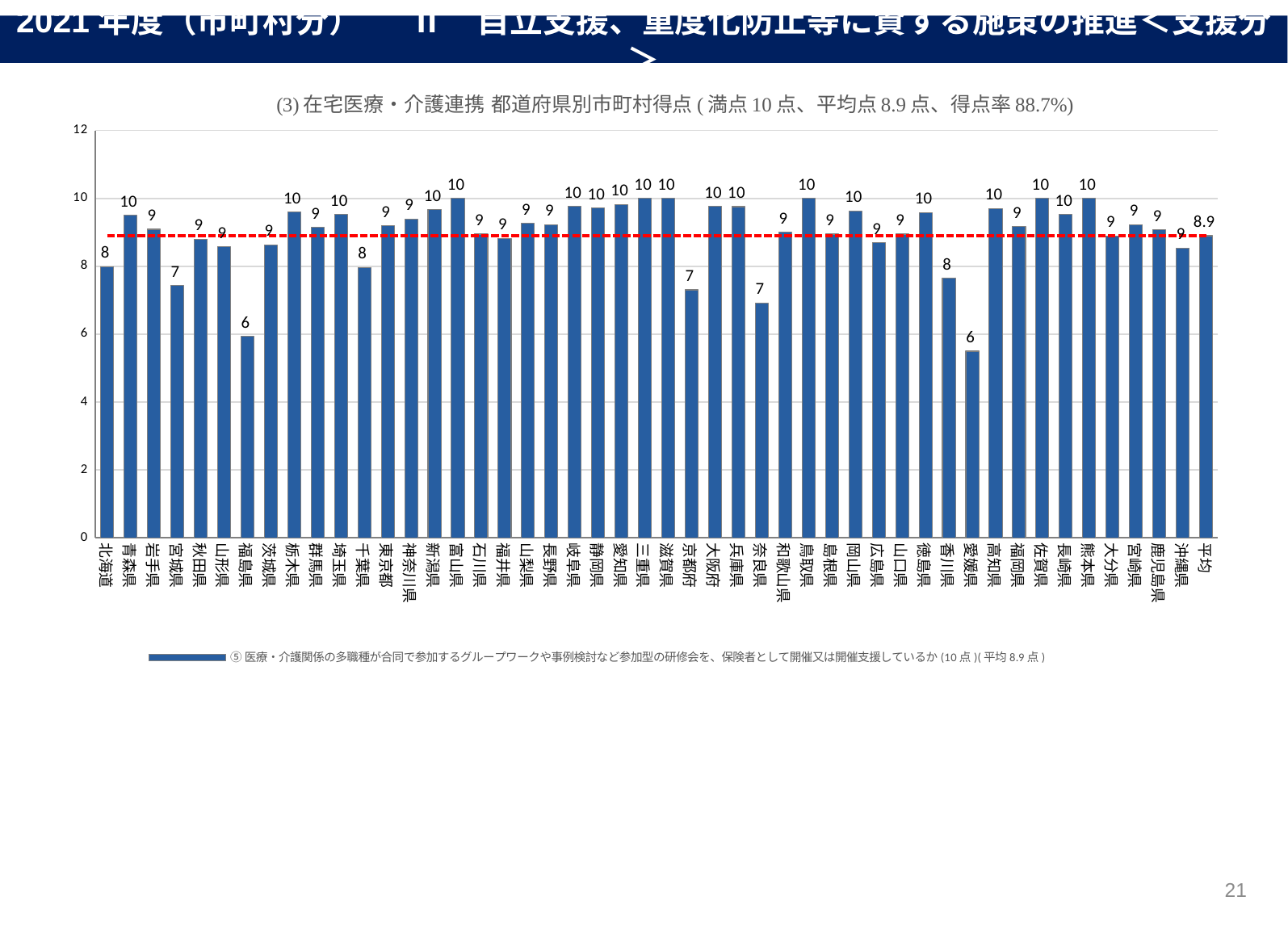

2021年度（市町村分） 　 Ⅱ　自立支援、重度化防止等に資する施策の推進＜支援分＞

### Chart

| Category | ⑤医療・介護関係の多職種が合同で参加するグループワークや事例検討など参加型の研修会を、保険者として開催又は開催支援しているか(10点)(平均8.9点) | 合計 | 平均 |
|---|---|---|---|
| 北海道 | 7.988826815642458 | 7.988826815642458 | 8.9 |
| 青森県 | 9.5 | 9.5 | 8.9 |
| 岩手県 | 9.090909090909092 | 9.090909090909092 | 8.9 |
| 宮城県 | 7.428571428571429 | 7.428571428571429 | 8.9 |
| 秋田県 | 8.8 | 8.8 | 8.9 |
| 山形県 | 8.571428571428571 | 8.571428571428571 | 8.9 |
| 福島県 | 5.932203389830509 | 5.932203389830509 | 8.9 |
| 茨城県 | 8.636363636363637 | 8.636363636363637 | 8.9 |
| 栃木県 | 9.6 | 9.6 | 8.9 |
| 群馬県 | 9.142857142857142 | 9.142857142857142 | 8.9 |
| 埼玉県 | 9.523809523809524 | 9.523809523809524 | 8.9 |
| 千葉県 | 7.962962962962963 | 7.962962962962963 | 8.9 |
| 東京都 | 9.193548387096774 | 9.193548387096774 | 8.9 |
| 神奈川県 | 9.393939393939394 | 9.393939393939394 | 8.9 |
| 新潟県 | 9.666666666666666 | 9.666666666666666 | 8.9 |
| 富山県 | 10.0 | 10.0 | 8.9 |
| 石川県 | 8.947368421052632 | 8.947368421052632 | 8.9 |
| 福井県 | 8.823529411764707 | 8.823529411764707 | 8.9 |
| 山梨県 | 9.25925925925926 | 9.25925925925926 | 8.9 |
| 長野県 | 9.220779220779221 | 9.220779220779221 | 8.9 |
| 岐阜県 | 9.761904761904763 | 9.761904761904763 | 8.9 |
| 静岡県 | 9.714285714285714 | 9.714285714285714 | 8.9 |
| 愛知県 | 9.814814814814815 | 9.814814814814815 | 8.9 |
| 三重県 | 10.0 | 10.0 | 8.9 |
| 滋賀県 | 10.0 | 10.0 | 8.9 |
| 京都府 | 7.3076923076923075 | 7.3076923076923075 | 8.9 |
| 大阪府 | 9.767441860465116 | 9.767441860465116 | 8.9 |
| 兵庫県 | 9.75609756097561 | 9.75609756097561 | 8.9 |
| 奈良県 | 6.923076923076923 | 6.923076923076923 | 8.9 |
| 和歌山県 | 9.0 | 9.0 | 8.9 |
| 鳥取県 | 10.0 | 10.0 | 8.9 |
| 島根県 | 8.947368421052632 | 8.947368421052632 | 8.9 |
| 岡山県 | 9.62962962962963 | 9.62962962962963 | 8.9 |
| 広島県 | 8.695652173913043 | 8.695652173913043 | 8.9 |
| 山口県 | 8.947368421052632 | 8.947368421052632 | 8.9 |
| 徳島県 | 9.583333333333334 | 9.583333333333334 | 8.9 |
| 香川県 | 7.647058823529412 | 7.647058823529412 | 8.9 |
| 愛媛県 | 5.5 | 5.5 | 8.9 |
| 高知県 | 9.705882352941176 | 9.705882352941176 | 8.9 |
| 福岡県 | 9.166666666666666 | 9.166666666666666 | 8.9 |
| 佐賀県 | 10.0 | 10.0 | 8.9 |
| 長崎県 | 9.523809523809524 | 9.523809523809524 | 8.9 |
| 熊本県 | 10.0 | 10.0 | 8.9 |
| 大分県 | 8.88888888888889 | 8.88888888888889 | 8.9 |
| 宮崎県 | 9.23076923076923 | 9.23076923076923 | 8.9 |
| 鹿児島県 | 9.069767441860465 | 9.069767441860465 | 8.9 |
| 沖縄県 | 8.536585365853659 | 8.536585365853659 | 8.9 |
| 平均 | 8.9 | 8.9 | 8.9 |
21